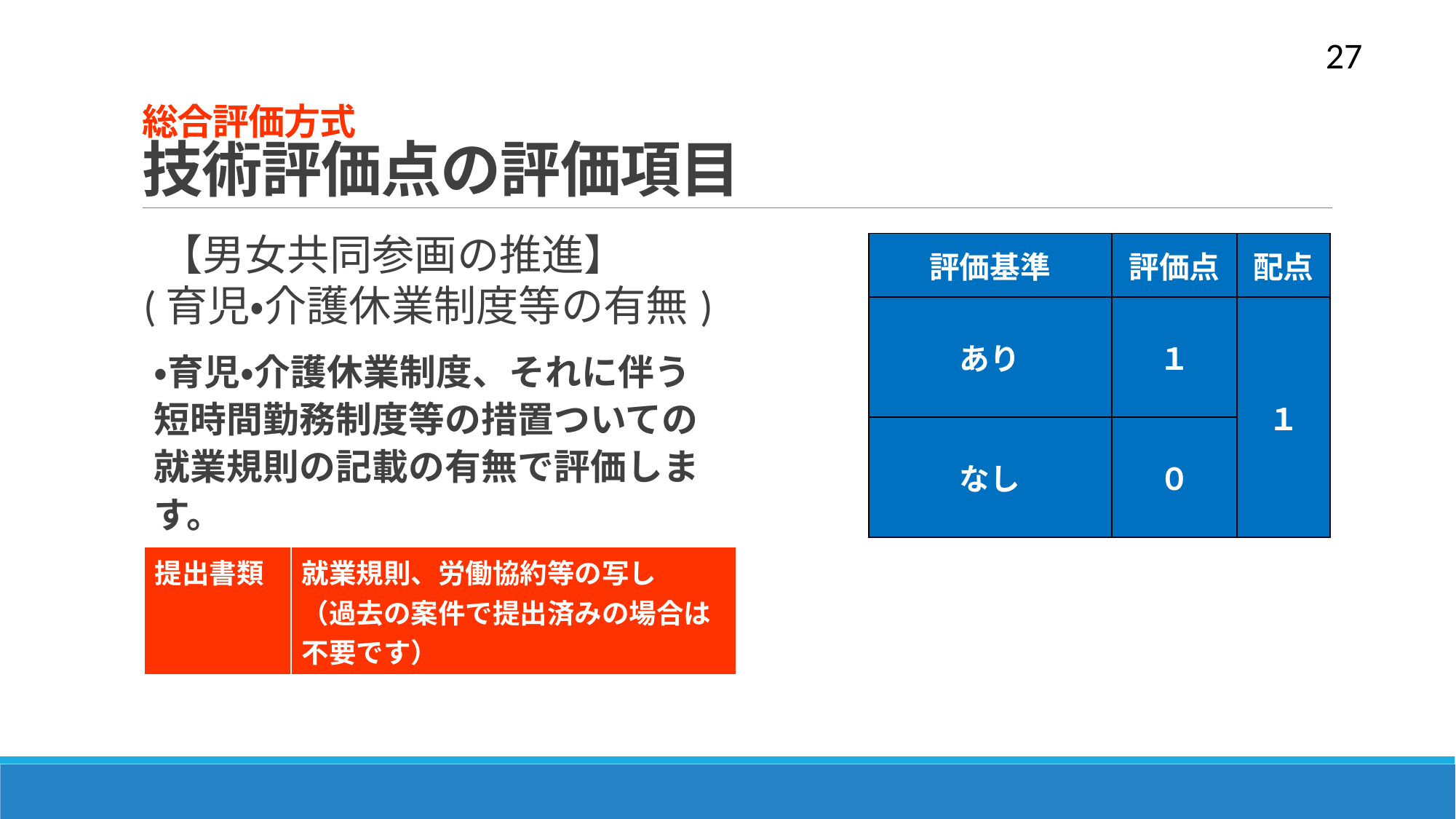

27
# 総合評価方式 技術評価点の評価項目
　【男女共同参画の推進】

| 評価基準 | 評価点 | 配点 |
| --- | --- | --- |
| あり | １ | １ |
| なし | ０ |  |
(育児・介護休業制度等の有無)

・育児・介護休業制度、それに伴う短時間勤務制度等の措置ついての就業規則の記載の有無で評価します。
| 提出書類 | 就業規則、労働協約等の写し （過去の案件で提出済みの場合は不要です） |
| --- | --- |